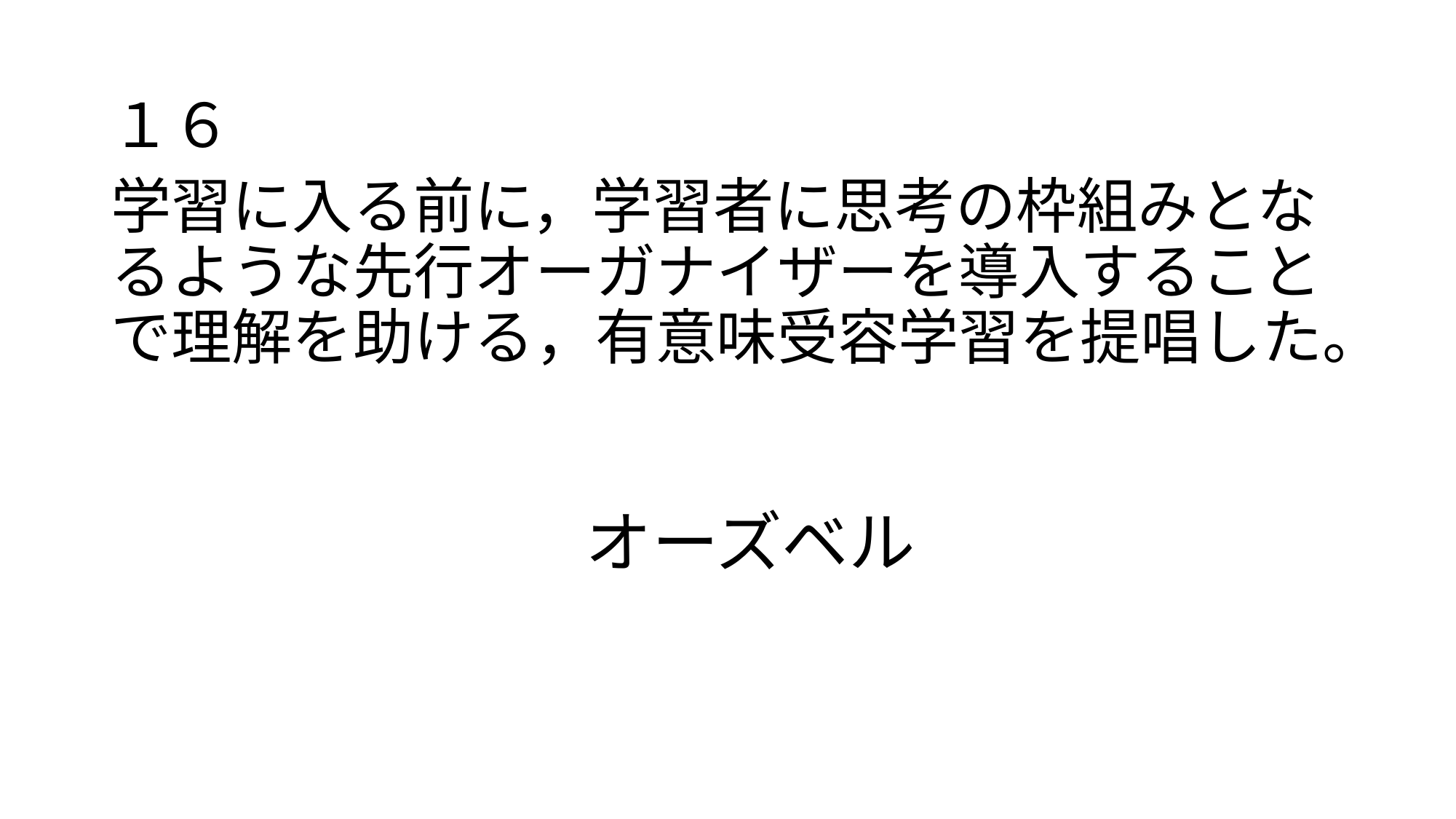

１６
学習に入る前に，学習者に思考の枠組みとなるような先行オーガナイザーを導入することで理解を助ける，有意味受容学習を提唱した。
# オーズベル